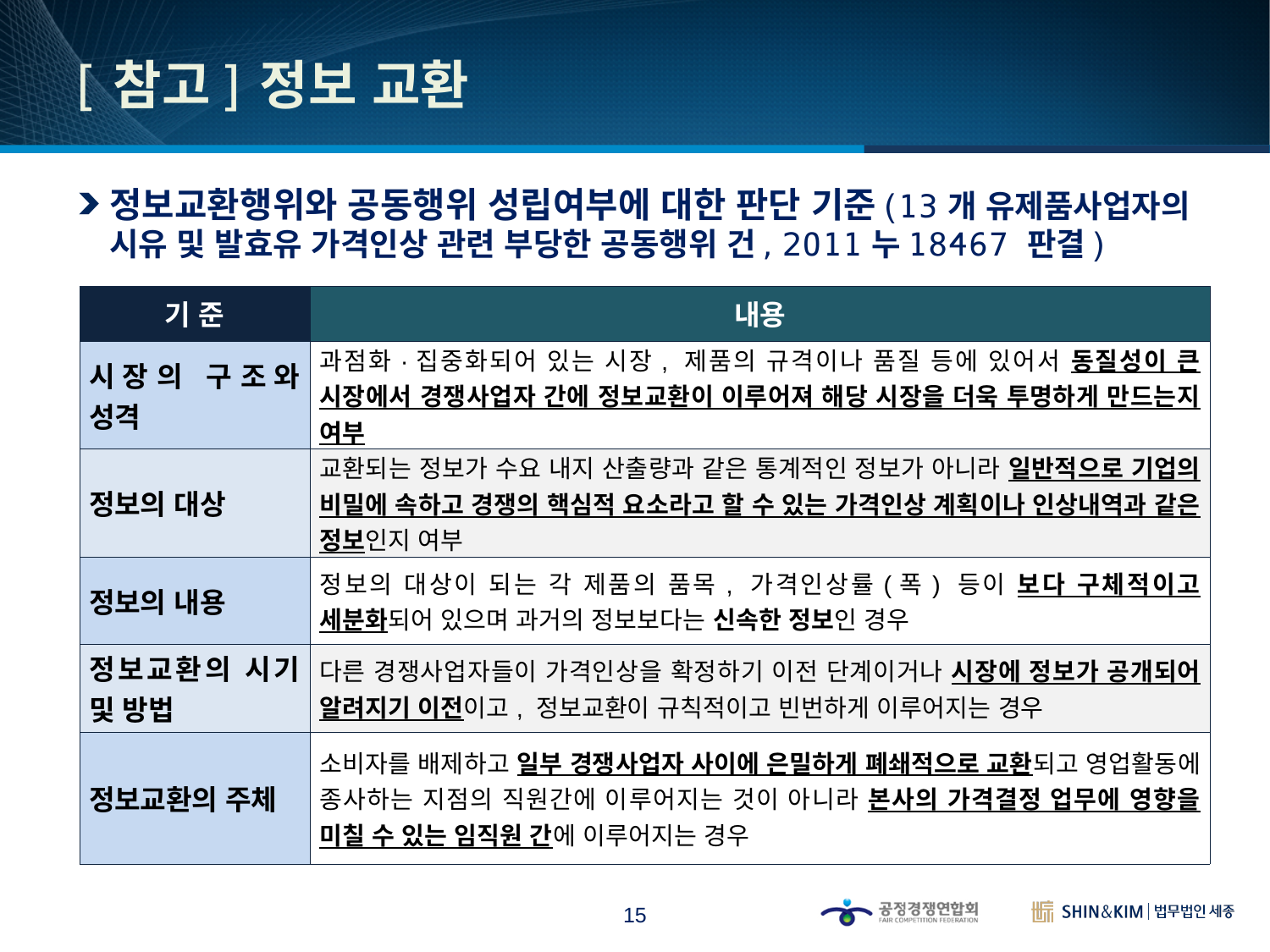

# [참고]정보 교환
정보교환행위와 공동행위 성립여부에 대한 판단 기준(13개 유제품사업자의 시유 및 발효유 가격인상 관련 부당한 공동행위 건, 2011누18467 판결)
| 기 준 | 내용 |
| --- | --- |
| 시장의 구조와 성격 | 과점화·집중화되어 있는 시장, 제품의 규격이나 품질 등에 있어서 동질성이 큰 시장에서 경쟁사업자 간에 정보교환이 이루어져 해당 시장을 더욱 투명하게 만드는지 여부 |
| 정보의 대상 | 교환되는 정보가 수요 내지 산출량과 같은 통계적인 정보가 아니라 일반적으로 기업의 비밀에 속하고 경쟁의 핵심적 요소라고 할 수 있는 가격인상 계획이나 인상내역과 같은 정보인지 여부 |
| 정보의 내용 | 정보의 대상이 되는 각 제품의 품목, 가격인상률(폭) 등이 보다 구체적이고 세분화되어 있으며 과거의 정보보다는 신속한 정보인 경우 |
| 정보교환의 시기 및 방법 | 다른 경쟁사업자들이 가격인상을 확정하기 이전 단계이거나 시장에 정보가 공개되어 알려지기 이전이고, 정보교환이 규칙적이고 빈번하게 이루어지는 경우 |
| 정보교환의 주체 | 소비자를 배제하고 일부 경쟁사업자 사이에 은밀하게 폐쇄적으로 교환되고 영업활동에 종사하는 지점의 직원간에 이루어지는 것이 아니라 본사의 가격결정 업무에 영향을 미칠 수 있는 임직원 간에 이루어지는 경우 |
15